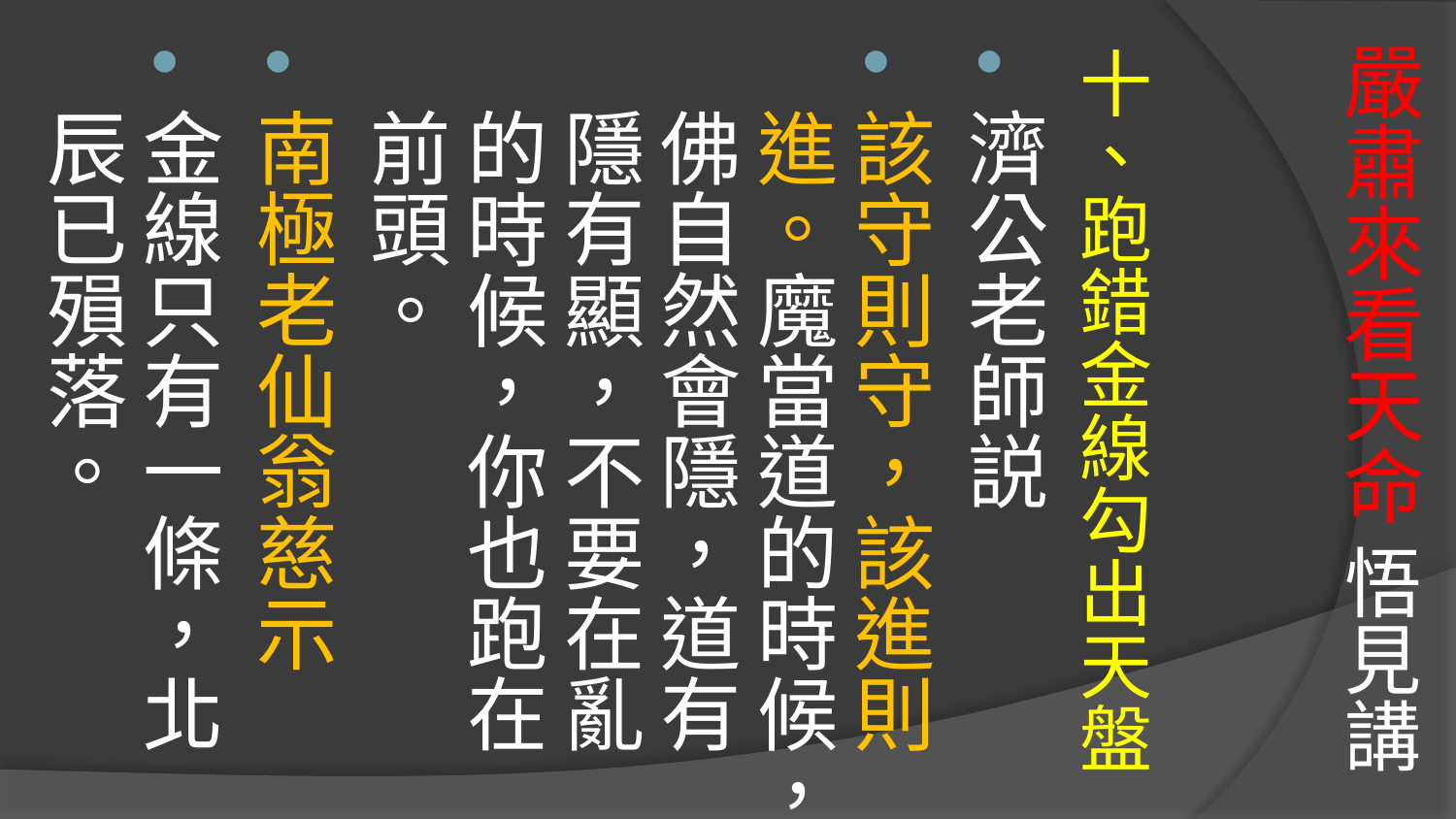

# 嚴肅來看天命 悟見講
十、跑錯金線勾出天盤
濟公老師説
該守則守，該進則進。魔當道的時候，佛自然會隱，道有隱有顯，不要在亂的時候，你也跑在前頭。
南極老仙翁慈示
金線只有一條，北辰已殞落。